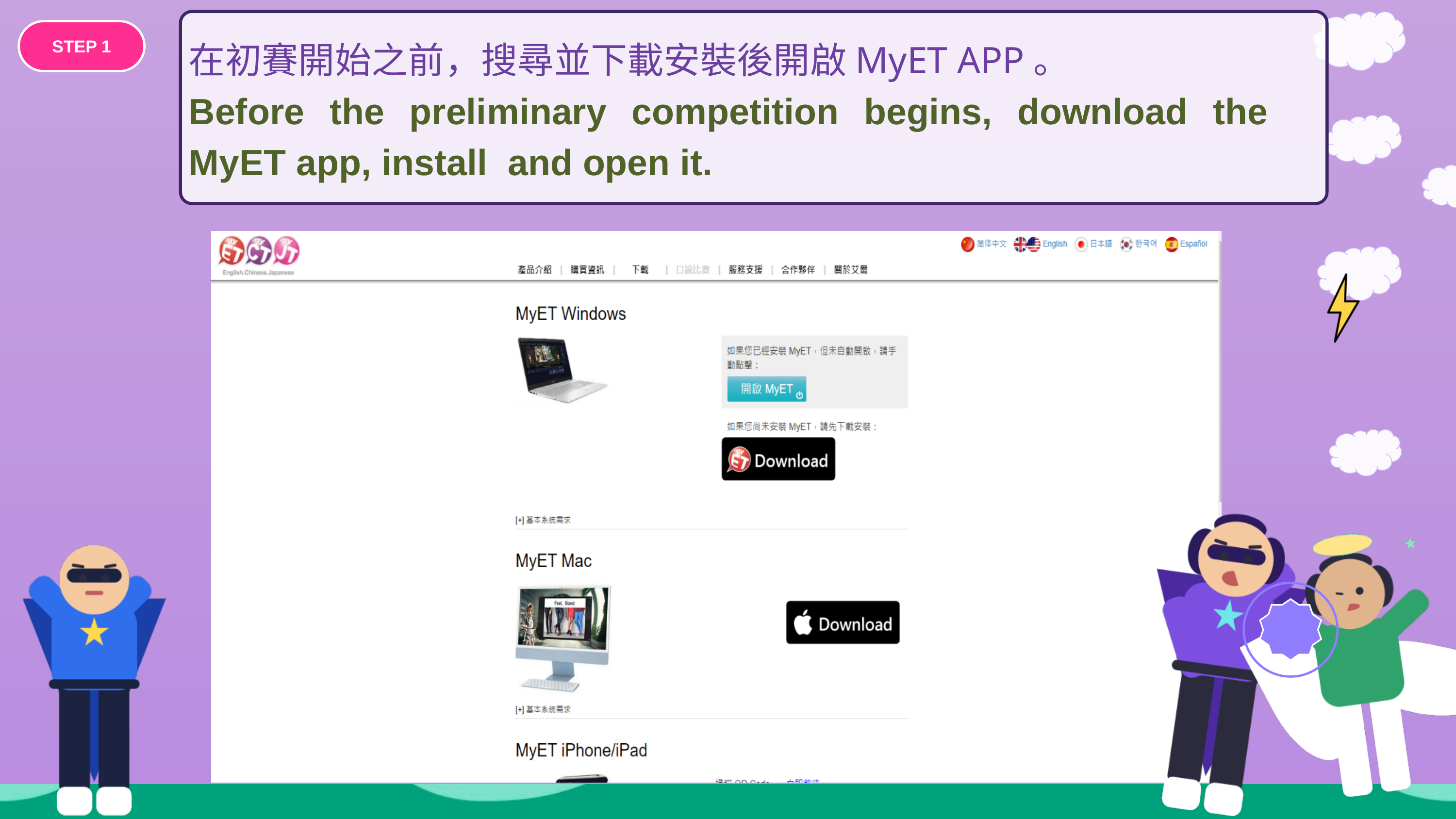

STEP 1
在初賽開始之前，搜尋並下載安裝後開啟MyET APP。
Before the preliminary competition begins, download the MyET app, install  and open it.